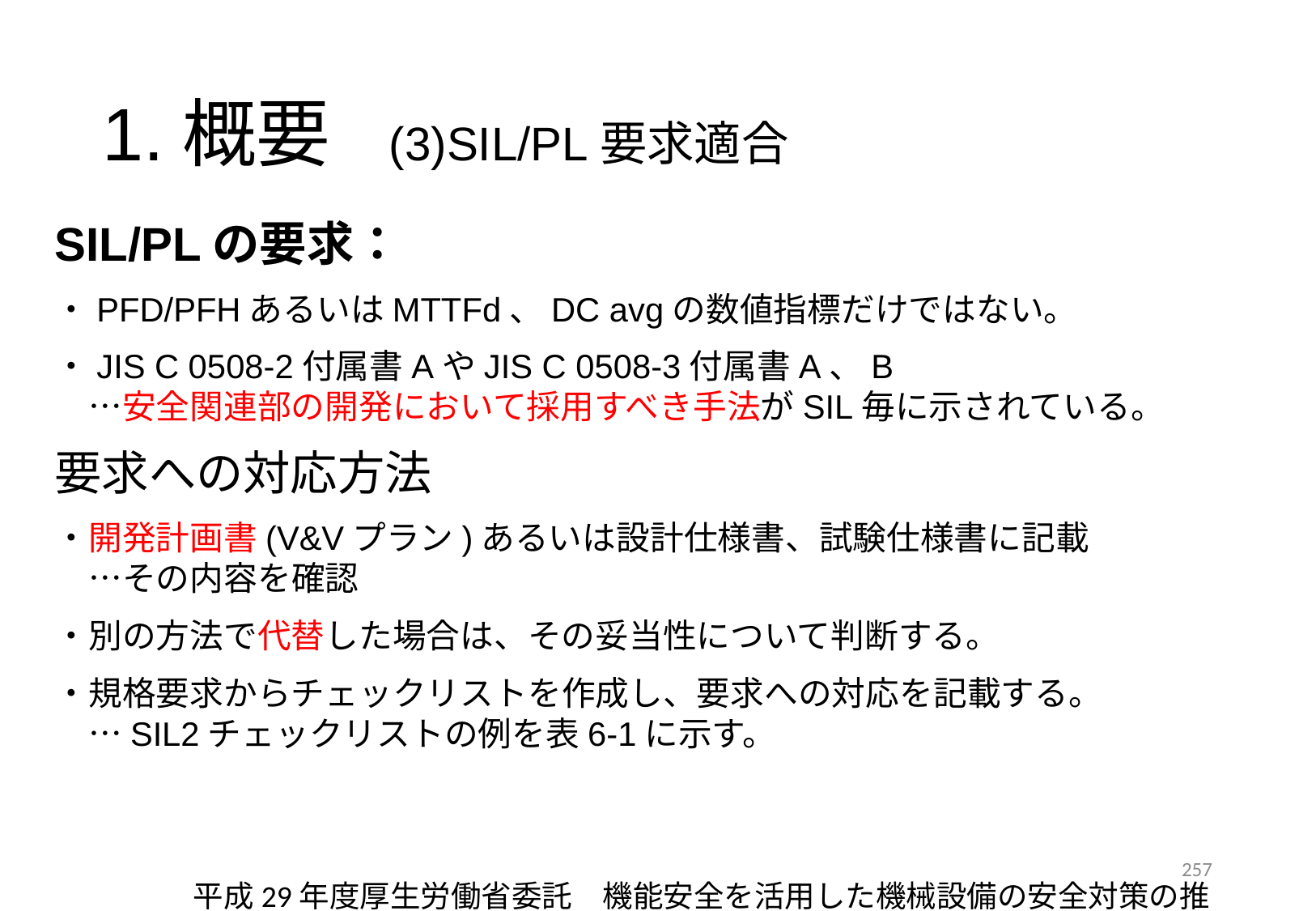

# 1.概要　(3)SIL/PL要求適合
SIL/PLの要求：
・PFD/PFHあるいはMTTFd、DC avgの数値指標だけではない。
・JIS C 0508-2付属書AやJIS C 0508-3付属書A、B
　…安全関連部の開発において採用すべき手法がSIL毎に示されている。
要求への対応方法
・開発計画書(V&Vプラン)あるいは設計仕様書、試験仕様書に記載
　…その内容を確認
・別の方法で代替した場合は、その妥当性について判断する。
・規格要求からチェックリストを作成し、要求への対応を記載する。
　…SIL2チェックリストの例を表6-1に示す。
257
平成29年度厚生労働省委託　機能安全を活用した機械設備の安全対策の推進事業　機能安全活用テキスト